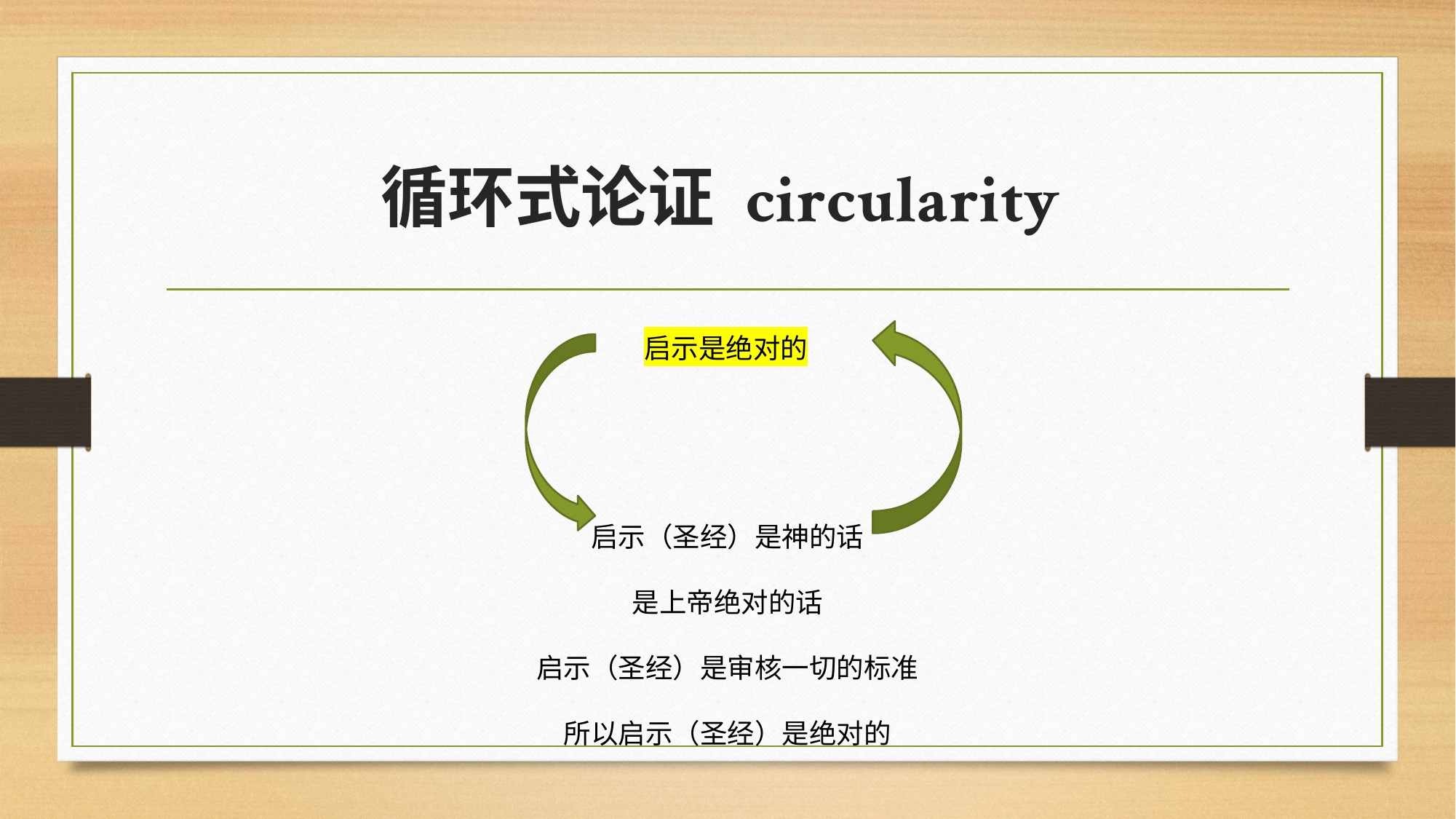

# 循环式论证 circularity
启示是绝对的

启示（圣经）是神的话

是上帝绝对的话

启示（圣经）是审核一切的标准

所以启示（圣经）是绝对的